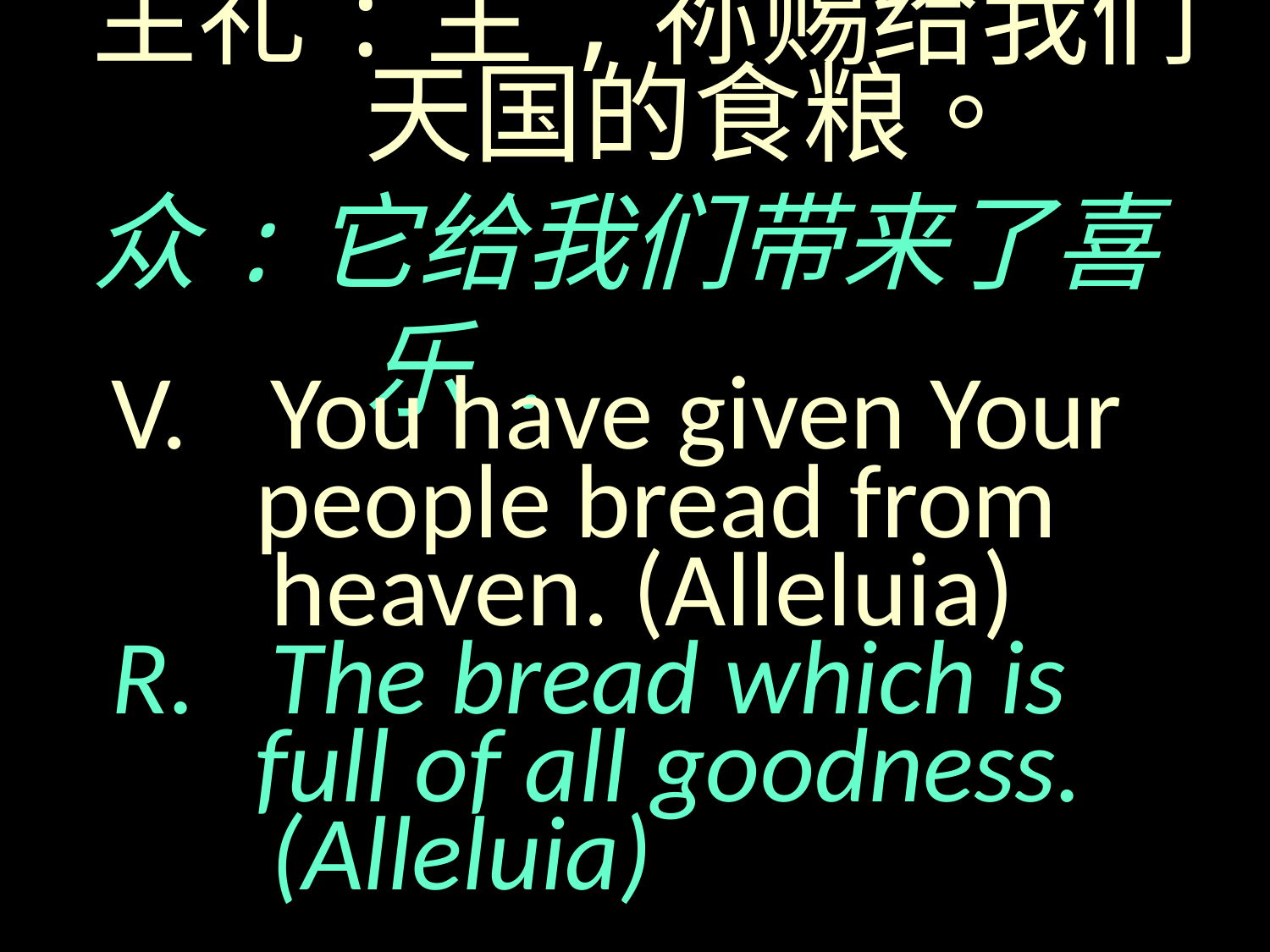

主礼:主,祢赐给我们天国的食粮。
众:它给我们带来了喜乐.
You have given Your
      people bread from  heaven. (Alleluia)
The bread which is
      full of all goodness. (Alleluia)